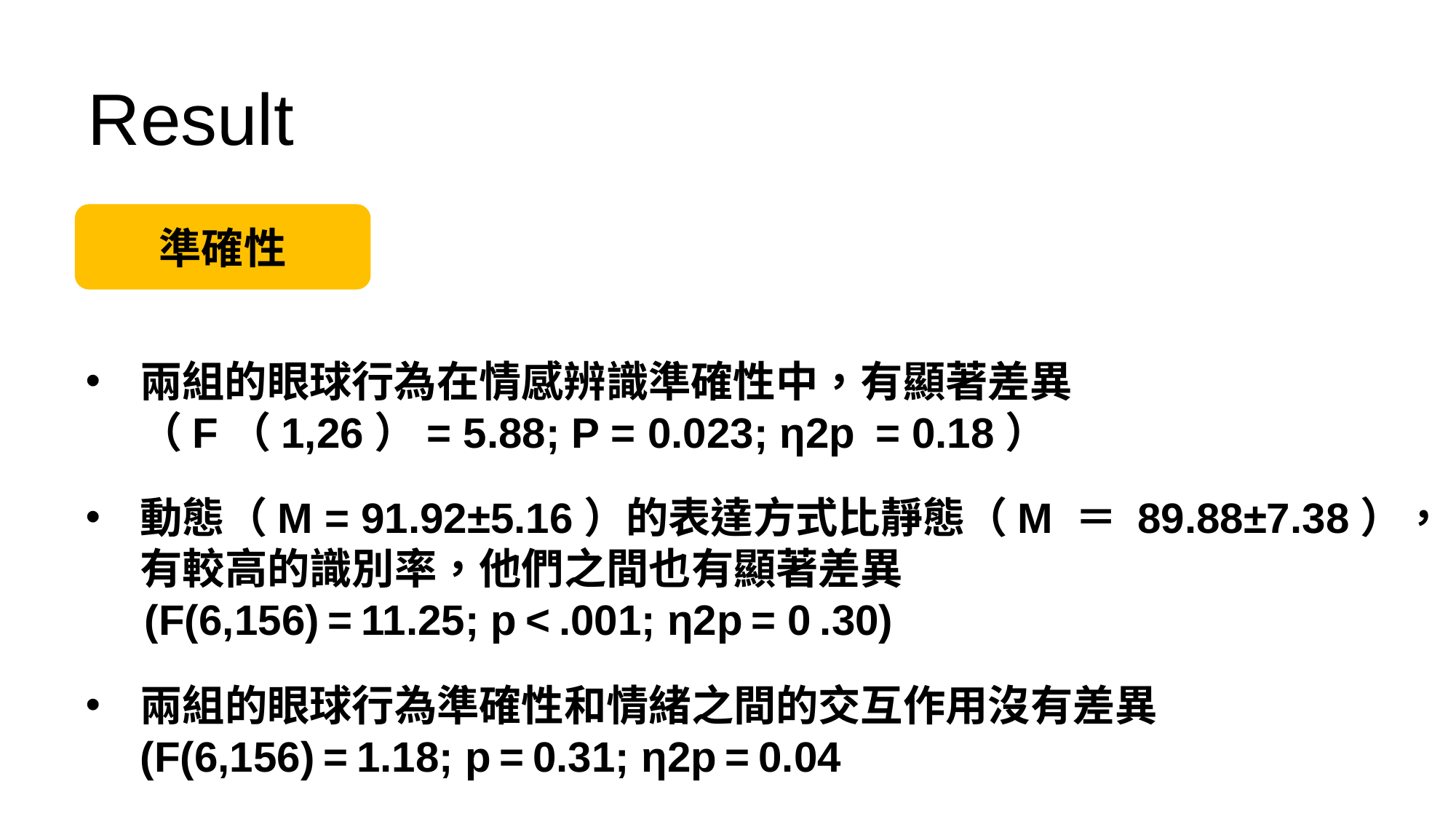

Result
準確性
兩組的眼球行為在情感辨識準確性中，有顯著差異（F（1,26）= 5.88; P = 0.023; η2p  = 0.18）
動態（M = 91.92±5.16）的表達方式比靜態（M ＝ 89.88±7.38），有較高的識別率，他們之間也有顯著差異
     (F(6,156) = 11.25; p < .001; η2p = 0 .30)
兩組的眼球行為準確性和情緒之間的交互作用沒有差異(F(6,156) = 1.18; p = 0.31; η2p = 0.04